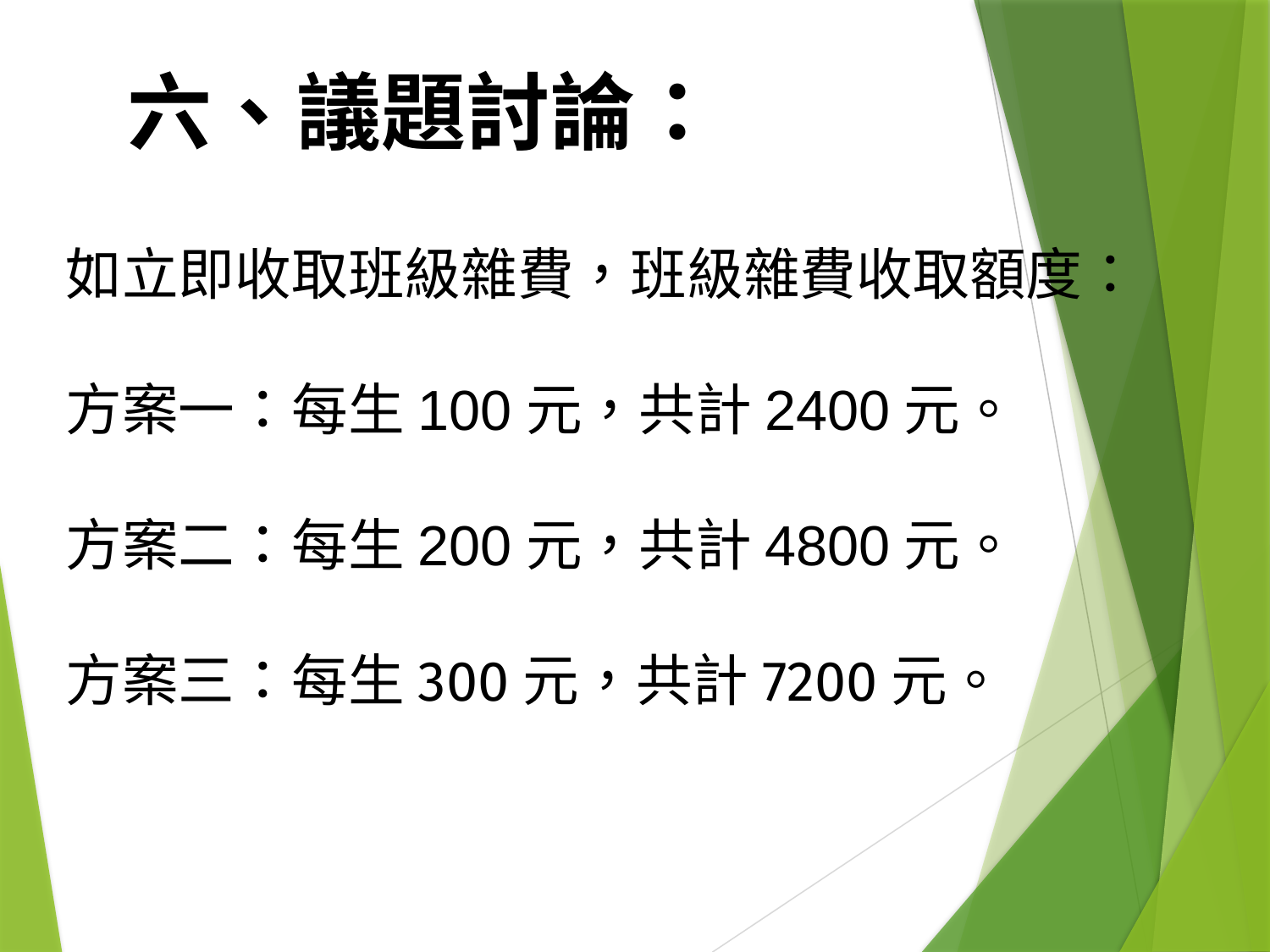

六、議題討論：
如立即收取班級雜費，班級雜費收取額度：

方案一：每生100元，共計2400元。

方案二：每生200元，共計4800元。

方案三：每生300元，共計7200元。